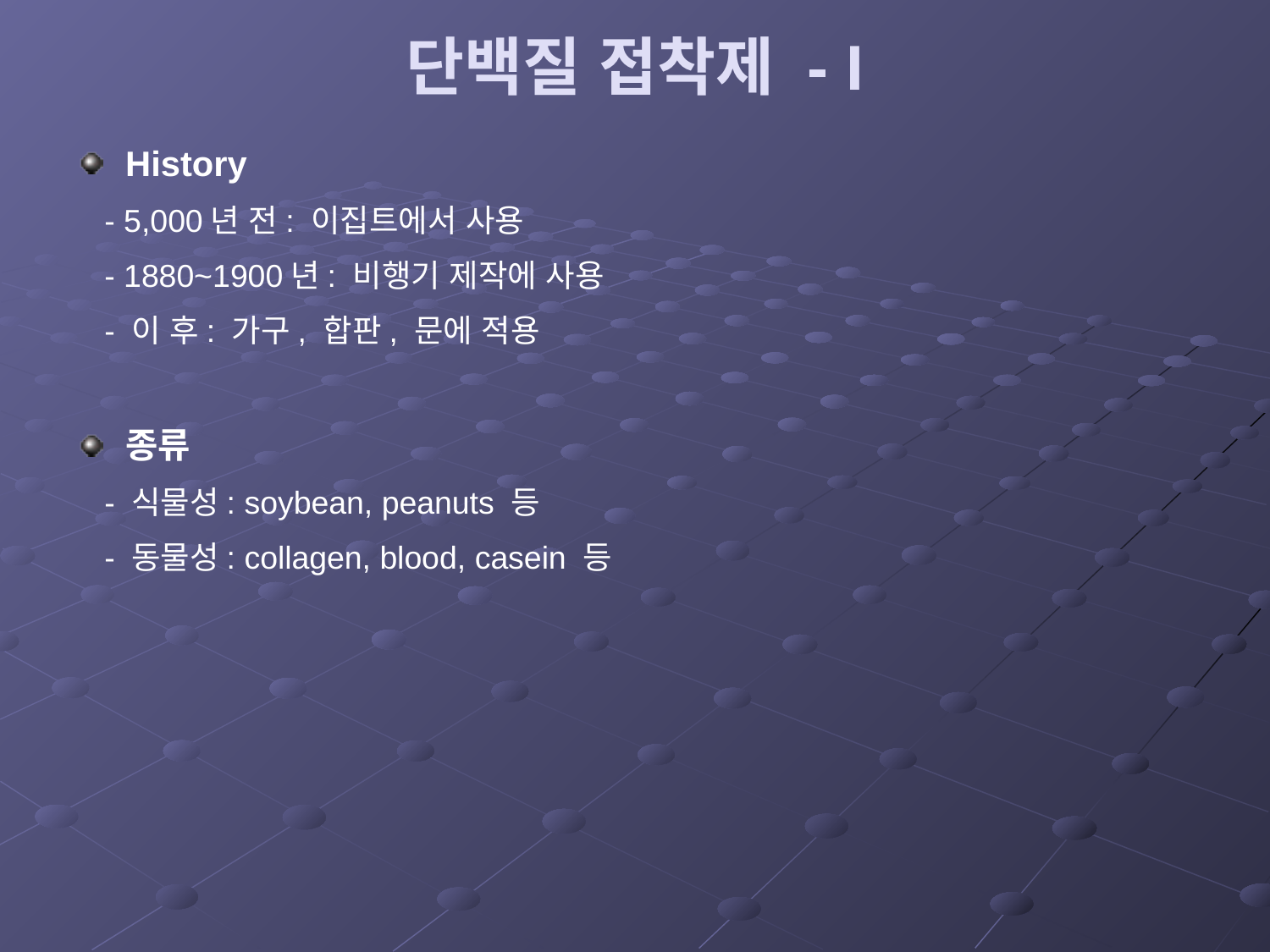

# 단백질 접착제 - I
History
   - 5,000년 전: 이집트에서 사용
   - 1880~1900년: 비행기 제작에 사용
   - 이 후: 가구, 합판, 문에 적용

종류
   - 식물성: soybean, peanuts 등
   - 동물성: collagen, blood, casein 등